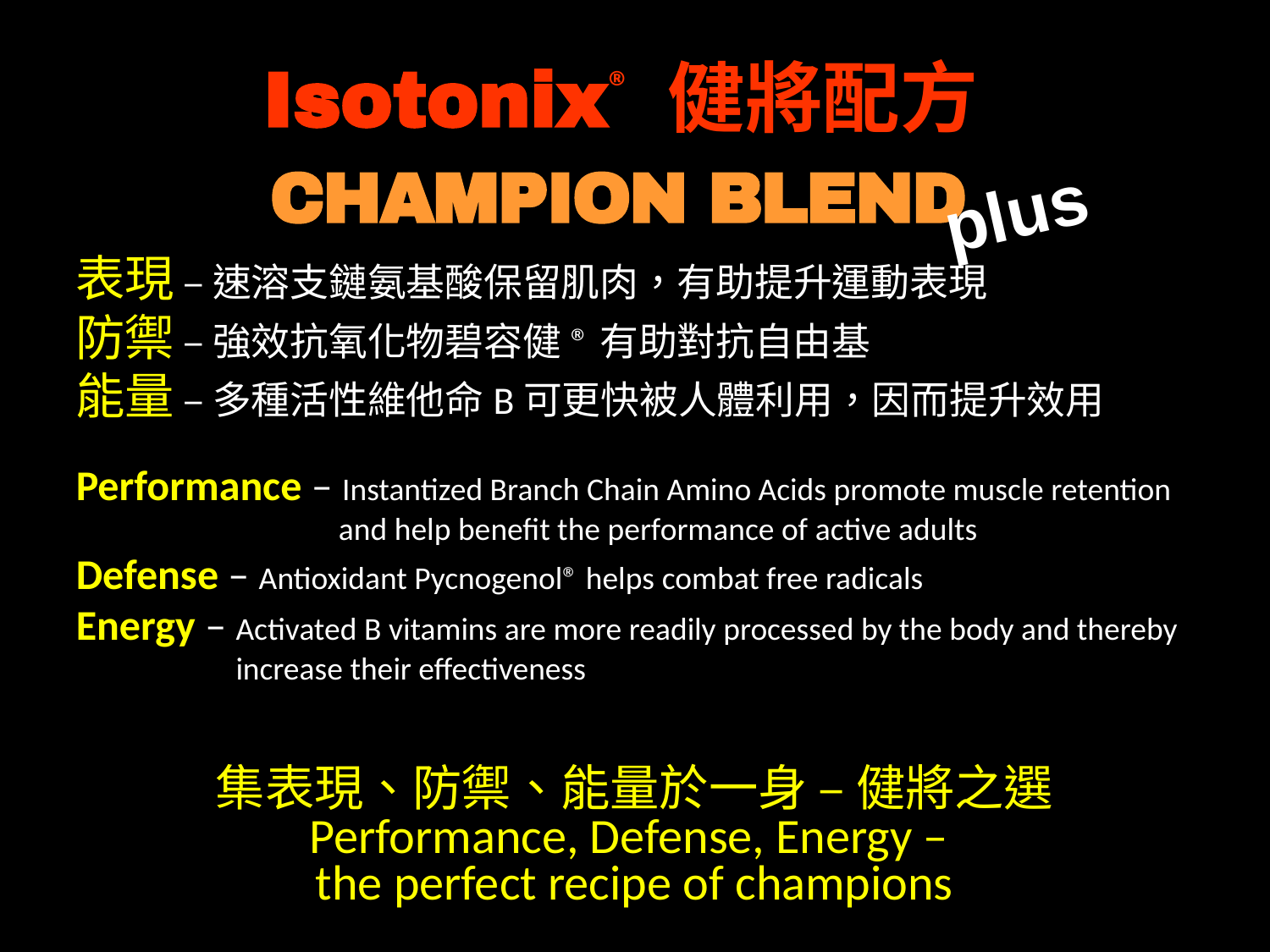

Isotonix® 健將配方
CHAMPION BLEND
plus
表現 – 速溶支鏈氨基酸保留肌肉，有助提升運動表現
防禦 – 強效抗氧化物碧容健®有助對抗自由基
能量 – 多種活性維他命B可更快被人體利用，因而提升效用

Performance – Instantized Branch Chain Amino Acids promote muscle retention and help benefit the performance of active adults
Defense – Antioxidant Pycnogenol® helps combat free radicals
Energy – Activated B vitamins are more readily processed by the body and thereby increase their effectiveness
集表現、防禦、能量於一身 – 健將之選
Performance, Defense, Energy –
the perfect recipe of champions